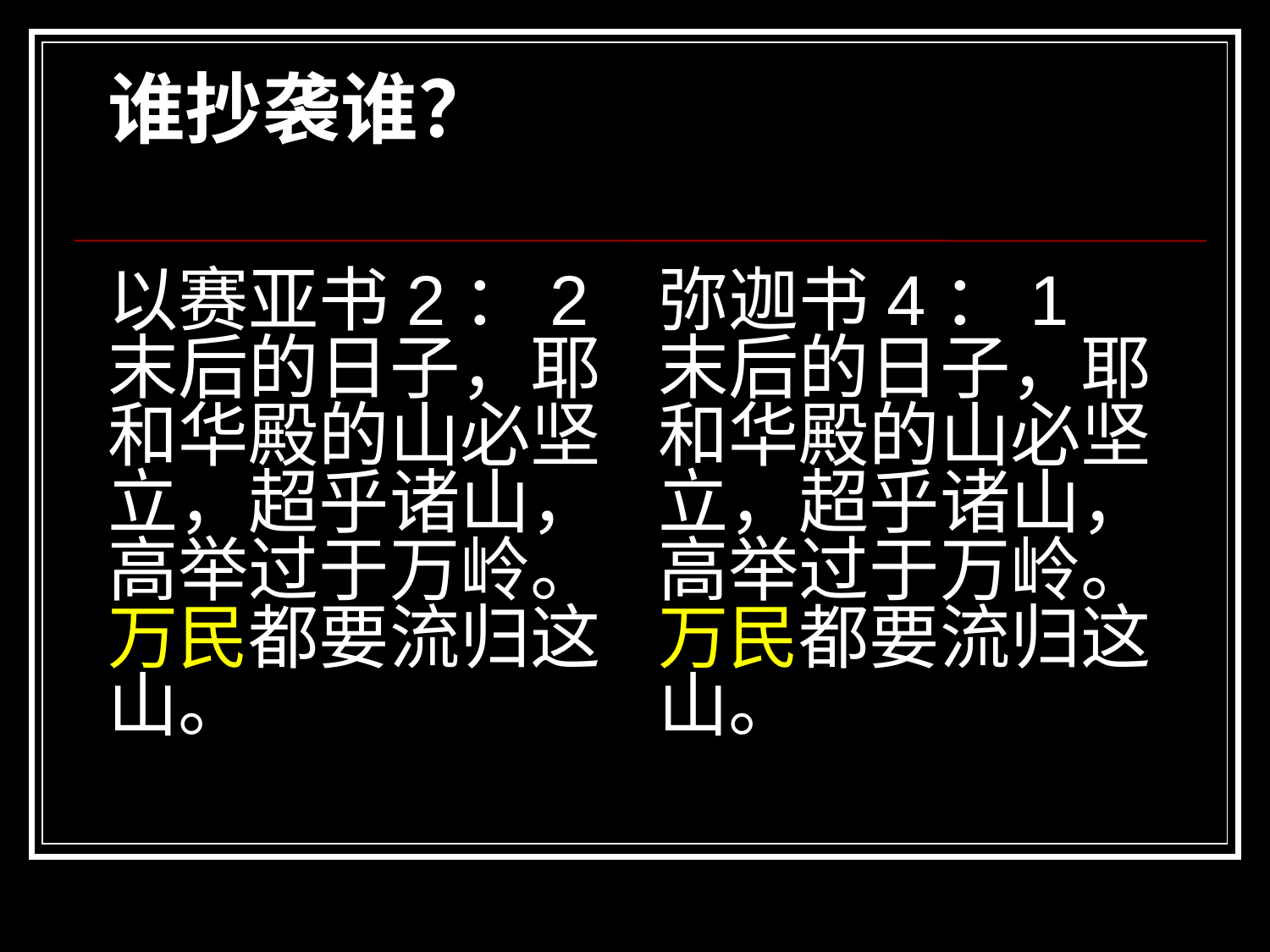

谁抄袭谁？
以赛亚书2：2 末后的日子，耶和华殿的山必坚立，超乎诸山，高举过于万岭。万民都要流归这山。
弥迦书4：1 末后的日子，耶和华殿的山必坚立，超乎诸山，高举过于万岭。万民都要流归这山。